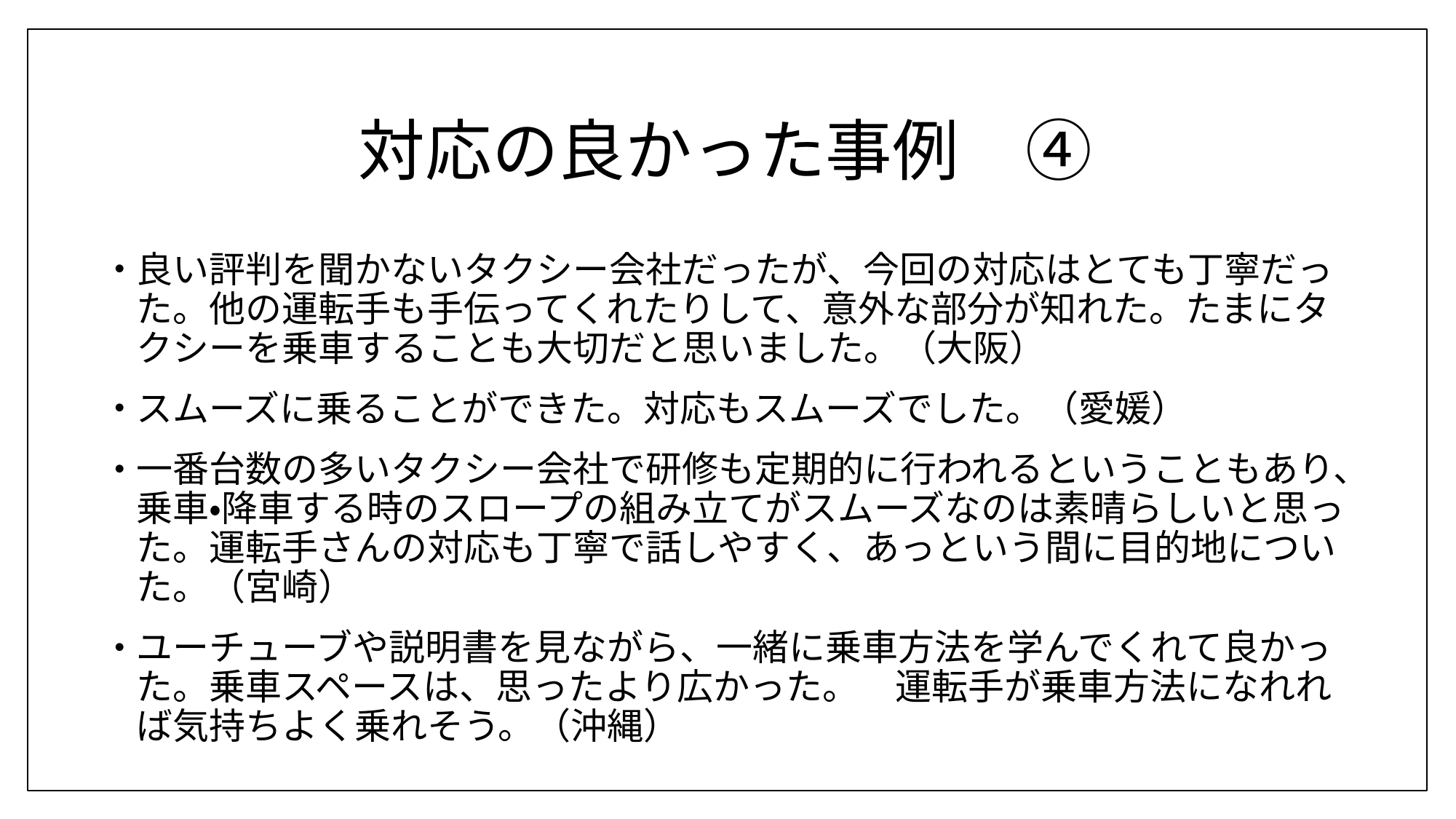

# 対応の良かった事例　④
良い評判を聞かないタクシー会社だったが、今回の対応はとても丁寧だった。他の運転手も手伝ってくれたりして、意外な部分が知れた。たまにタクシーを乗車することも大切だと思いました。（大阪）
スムーズに乗ることができた。対応もスムーズでした。（愛媛）
一番台数の多いタクシー会社で研修も定期的に行われるということもあり、乗車・降車する時のスロープの組み立てがスムーズなのは素晴らしいと思った。運転手さんの対応も丁寧で話しやすく、あっという間に目的地についた。（宮崎）
ユーチューブや説明書を見ながら、一緒に乗車方法を学んでくれて良かった。乗車スペースは、思ったより広かった。　運転手が乗車方法になれれば気持ちよく乗れそう。（沖縄）